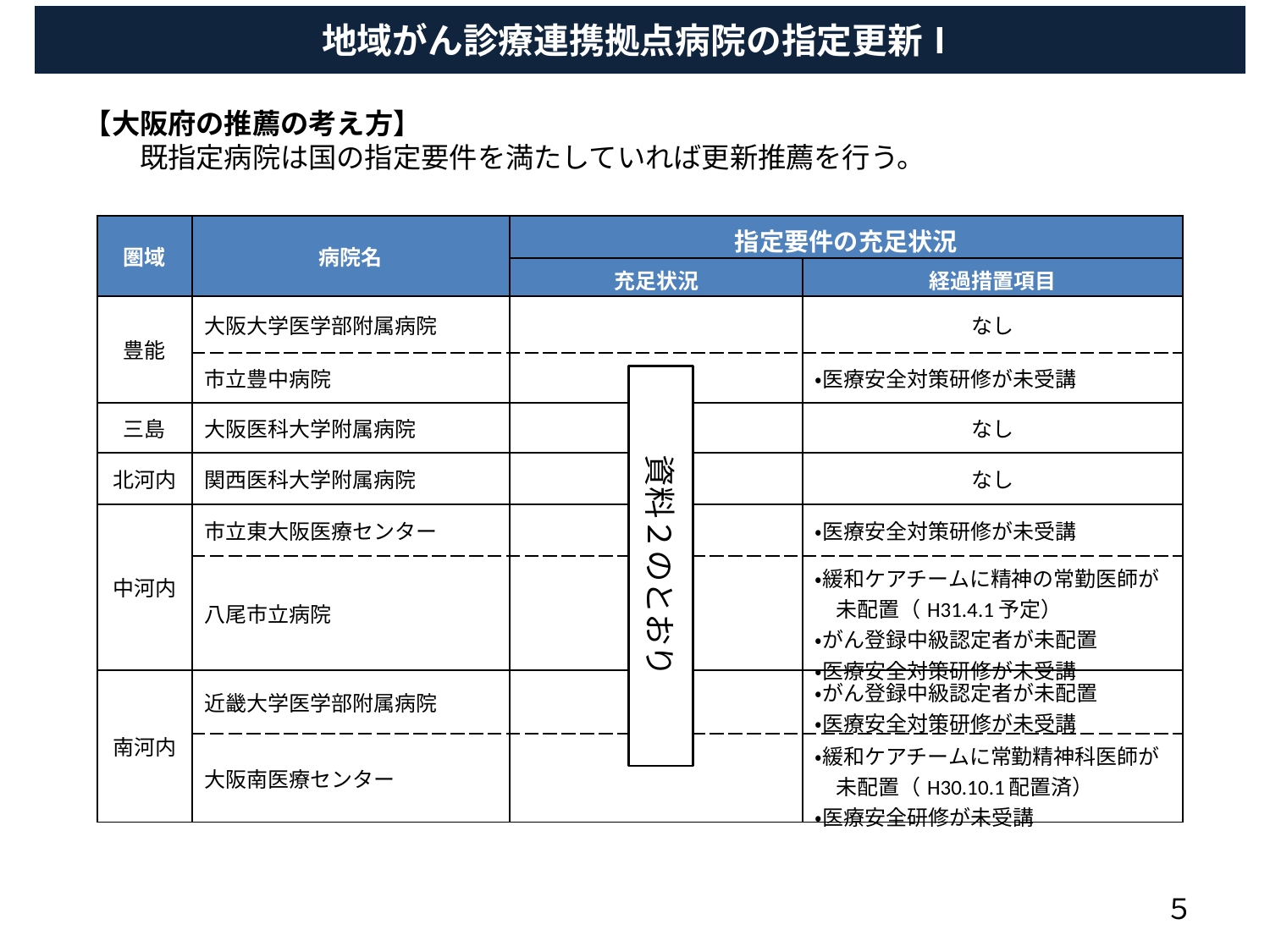

地域がん診療連携拠点病院の指定更新Ⅰ
　【大阪府の推薦の考え方】
　　　既指定病院は国の指定要件を満たしていれば更新推薦を行う。
| 圏域 | 病院名 | 指定要件の充足状況 |  |
| --- | --- | --- | --- |
|  |  | 充足状況 | 経過措置項目 |
| 豊能 | 大阪大学医学部附属病院 |  | なし |
|  | 市立豊中病院 |  | ・医療安全対策研修が未受講 |
| 三島 | 大阪医科大学附属病院 |  | なし |
| 北河内 | 関西医科大学附属病院 |  | なし |
| 中河内 | 市立東大阪医療センター |  | ・医療安全対策研修が未受講 |
|  | 八尾市立病院 |  | ・緩和ケアチームに精神の常勤医師が 　未配置（H31.4.1予定） ・がん登録中級認定者が未配置 ・医療安全対策研修が未受講 |
| 南河内 | 近畿大学医学部附属病院 |  | ・がん登録中級認定者が未配置 ・医療安全対策研修が未受講 |
|  | 大阪南医療センター |  | ・緩和ケアチームに常勤精神科医師が 　未配置（H30.10.1配置済） ・医療安全研修が未受講 |
資料２のとおり
５